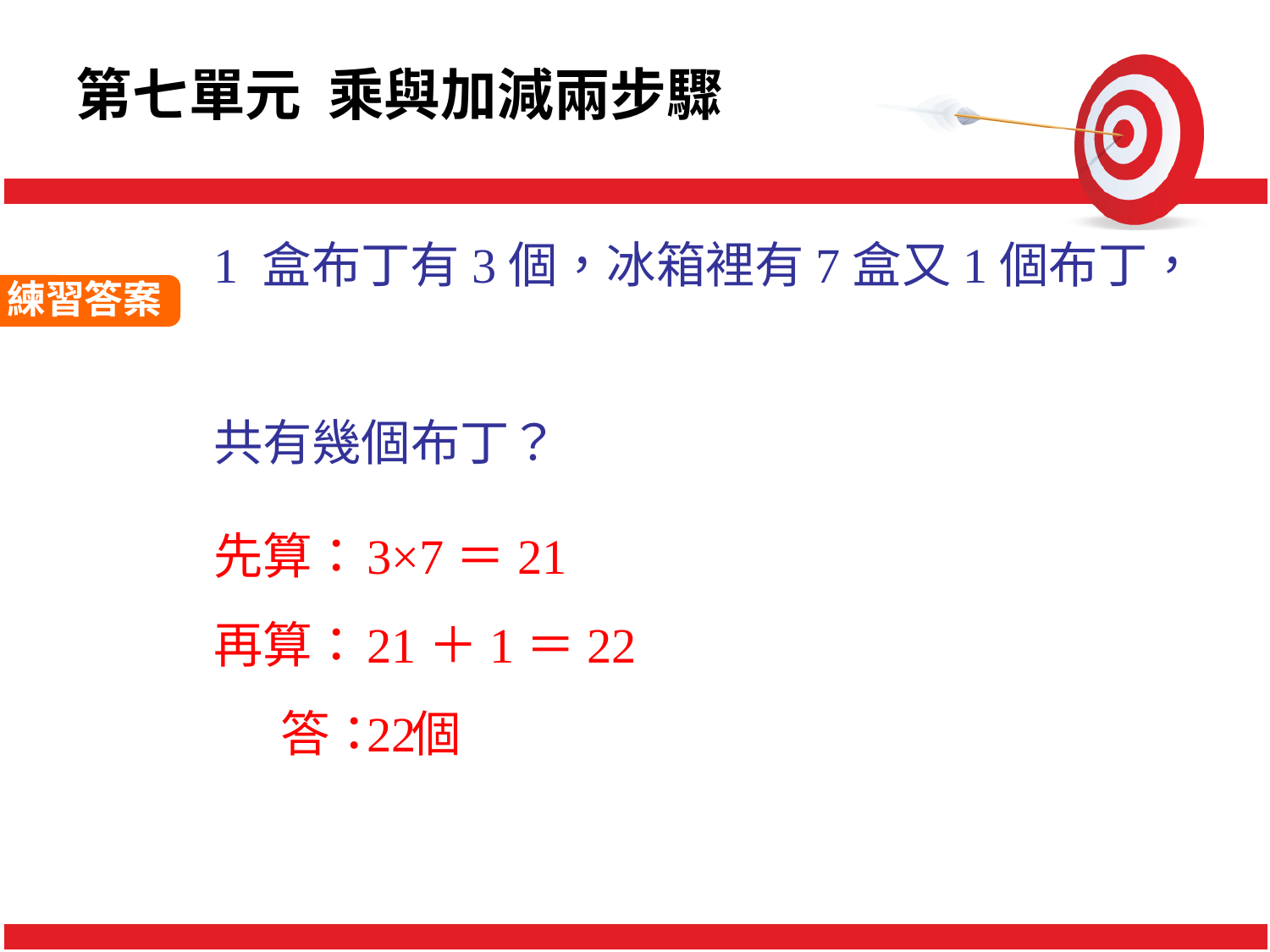

第七單元  乘與加減兩步驟
1 盒布丁有3個，冰箱裡有7盒又1個布丁，
共有幾個布丁？

練習答案

3×7＝21
21＋1＝22
22
先算：
再算：
     答：   個